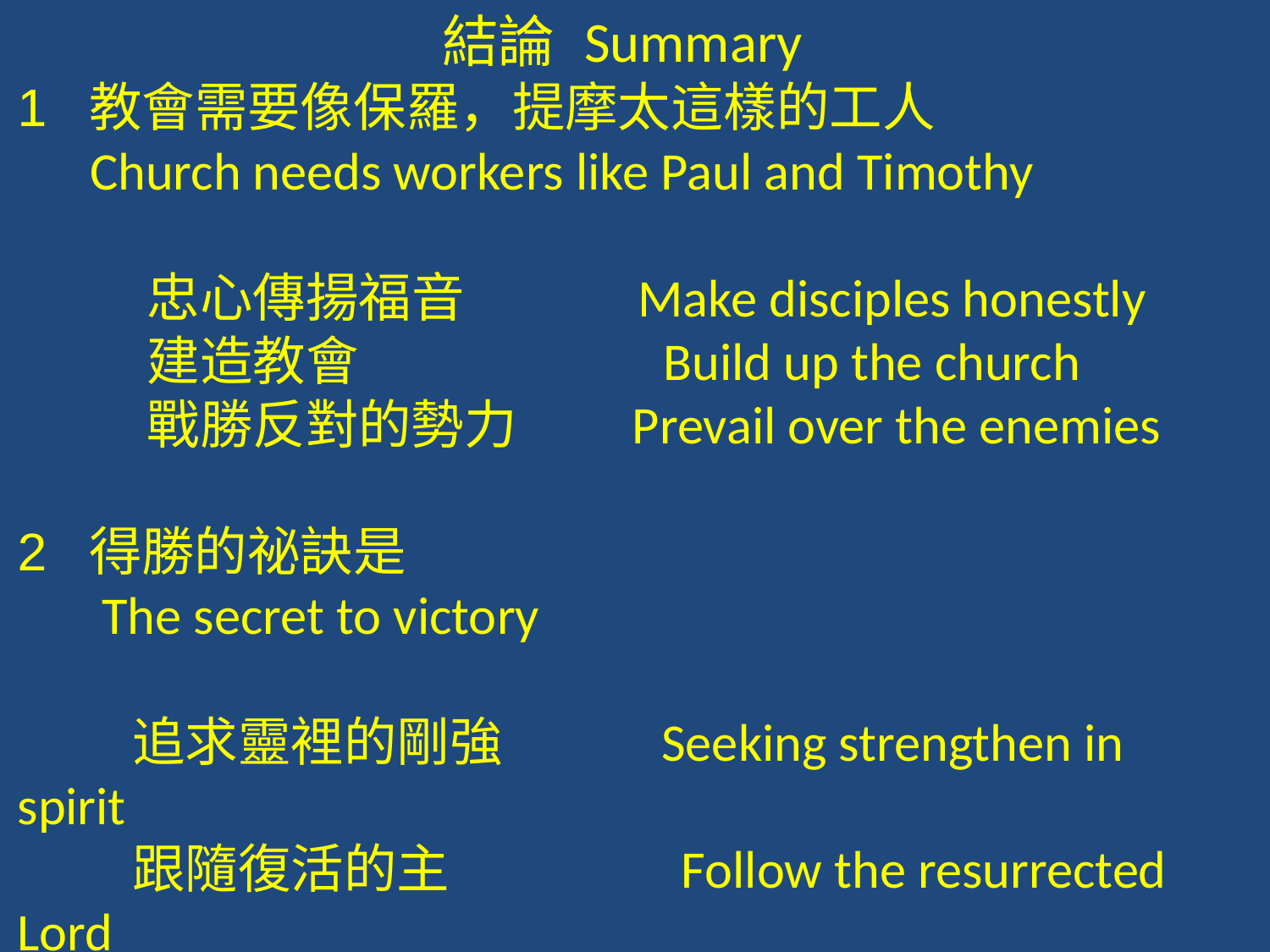

結論 Summary
教會需要像保羅，提摩太這樣的工人
      Church needs workers like Paul and Timothy

        忠心傳揚福音           Make disciples honestly
        建造教會                    Build up the church
        戰勝反對的勢力       Prevail over the enemies

得勝的祕訣是
       The secret to victory

       追求靈裡的剛強          Seeking strengthen in spirit
       跟隨復活的主               Follow the resurrected Lord
      按正意傳講真理的道   Teach the word correctly